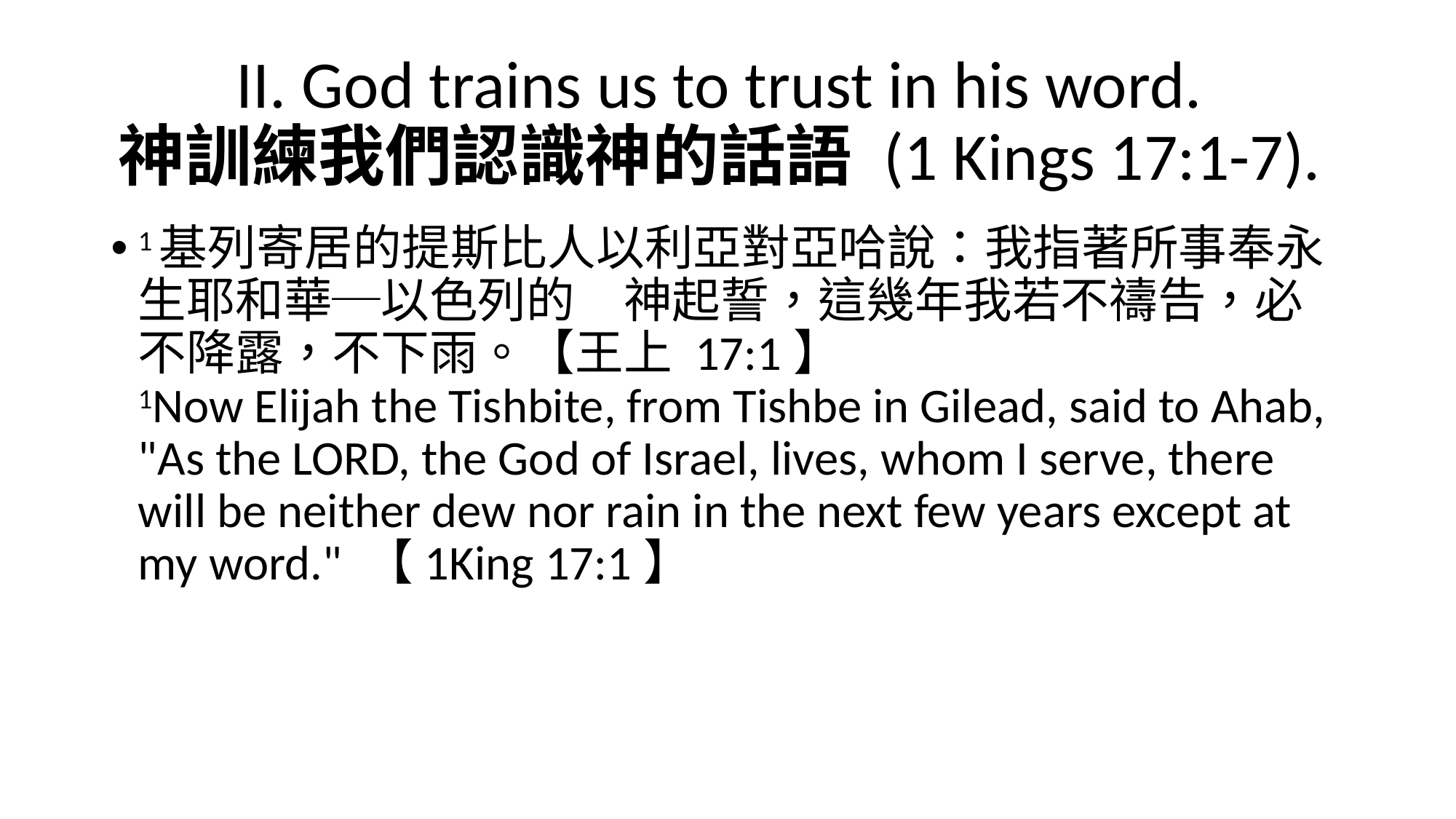

# II. God trains us to trust in his word. 神訓練我們認識神的話語 (1 Kings 17:1-7).
1基列寄居的提斯比人以利亞對亞哈說：我指著所事奉永生耶和華─以色列的　神起誓，這幾年我若不禱告，必不降露，不下雨。【王上 17:1】
1Now Elijah the Tishbite, from Tishbe in Gilead, said to Ahab, "As the LORD, the God of Israel, lives, whom I serve, there will be neither dew nor rain in the next few years except at my word." 【1King 17:1】